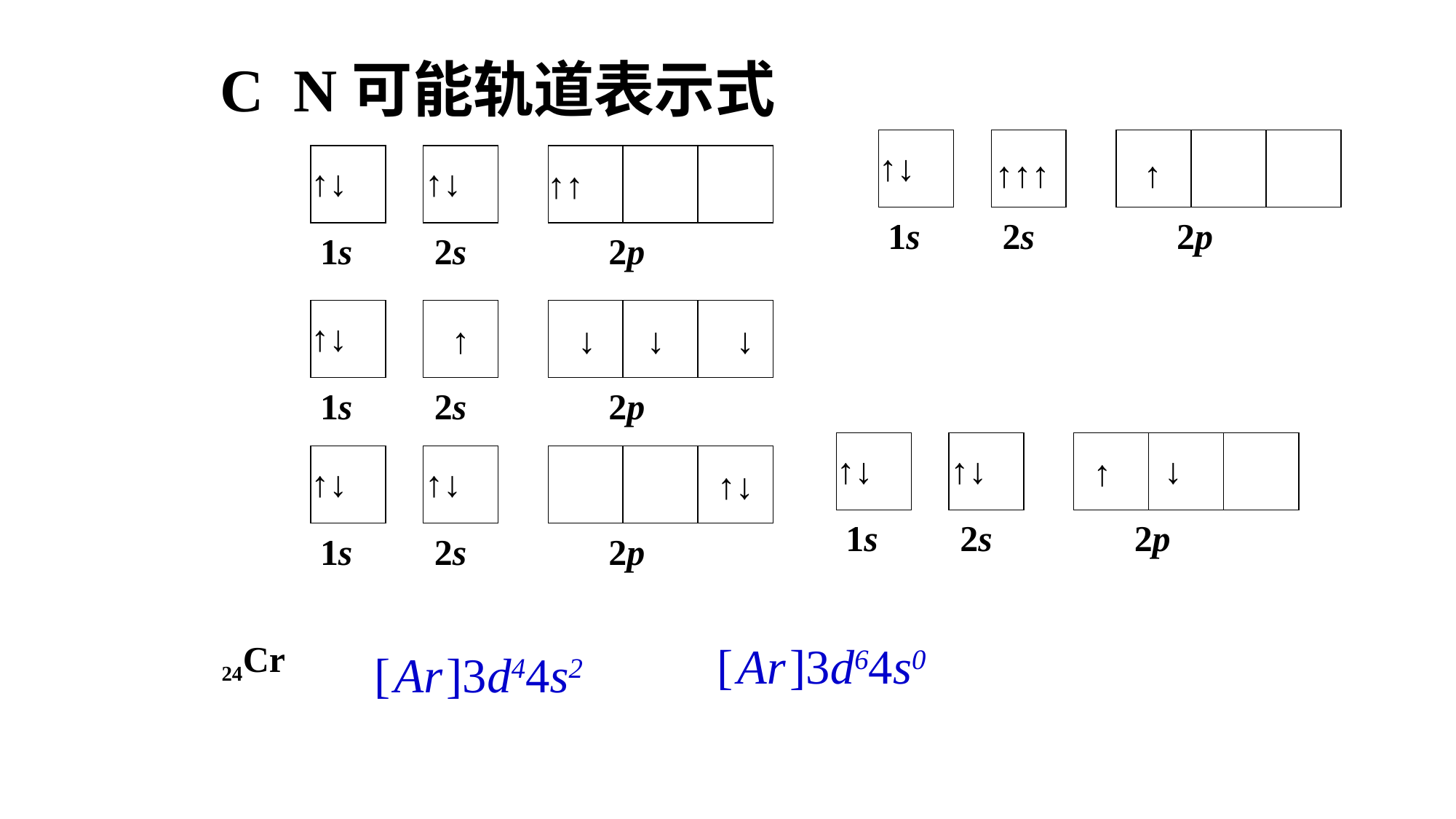

C  N可能轨道表示式

1s
2s
2p

↑↓
↑↑↑

↑

1s
2s
2p

↑↓
↑↓
↑↑

1s
2s
2p

↑↓
↑
   ↓     ↓       ↓

1s
2s
2p

↑↓
↑↓
  ↑
↓

1s
2s
2p

↑↓
↑↓
↑↓
24Cr
[ Ar ]3d64s0
[ Ar ]3d44s2